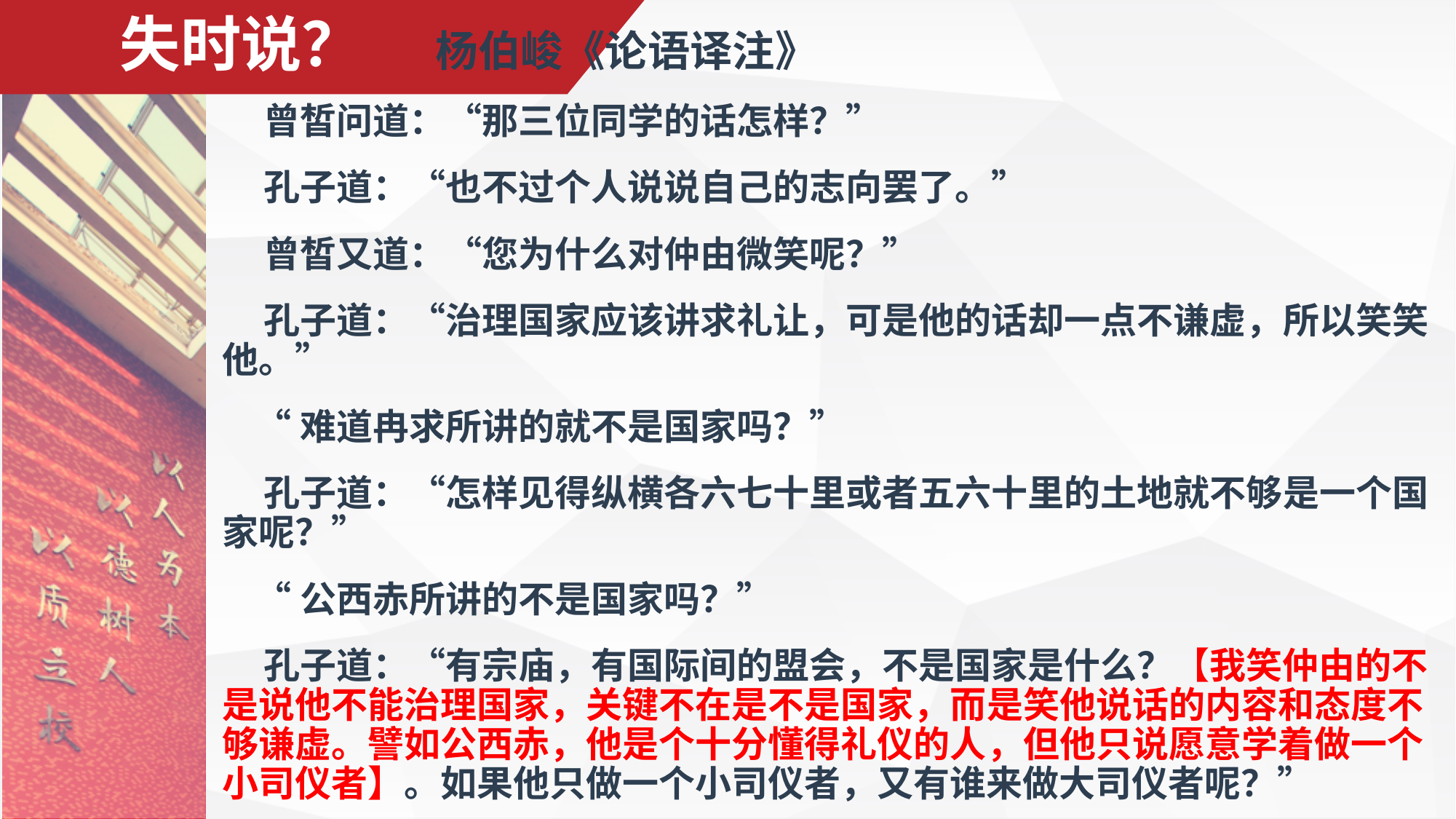

# 失时说？
                         杨伯峻《论语译注》
    曾皙问道：“那三位同学的话怎样？”
    孔子道：“也不过个人说说自己的志向罢了。”
    曾皙又道：“您为什么对仲由微笑呢？”
    孔子道：“治理国家应该讲求礼让，可是他的话却一点不谦虚，所以笑笑他。”
    “难道冉求所讲的就不是国家吗？”
    孔子道：“怎样见得纵横各六七十里或者五六十里的土地就不够是一个国家呢？”
    “公西赤所讲的不是国家吗？”
    孔子道：“有宗庙，有国际间的盟会，不是国家是什么？【我笑仲由的不是说他不能治理国家，关键不在是不是国家，而是笑他说话的内容和态度不够谦虚。譬如公西赤，他是个十分懂得礼仪的人，但他只说愿意学着做一个小司仪者】。如果他只做一个小司仪者，又有谁来做大司仪者呢？”